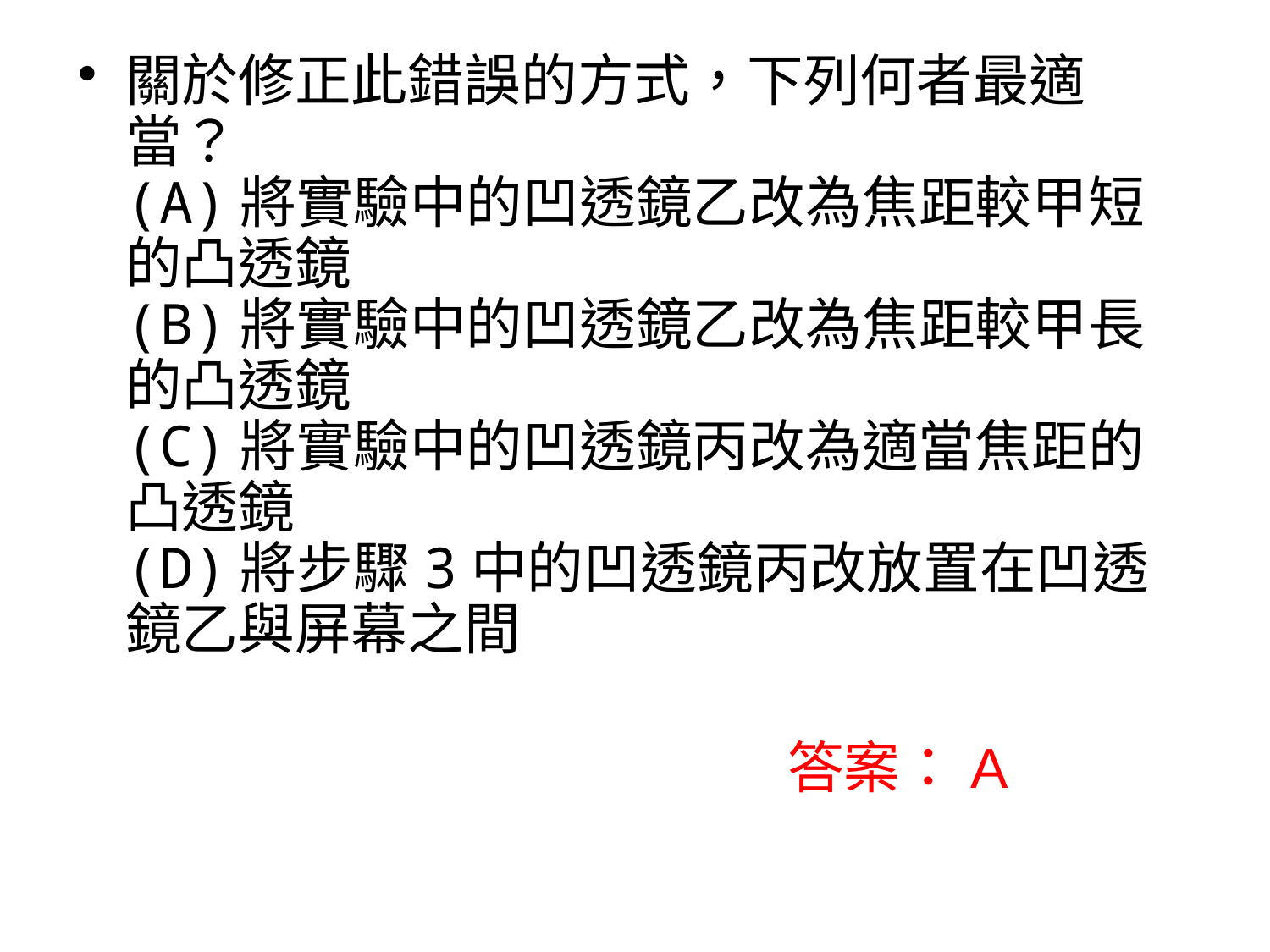

關於修正此錯誤的方式，下列何者最適當？
(A)將實驗中的凹透鏡乙改為焦距較甲短的凸透鏡
(B)將實驗中的凹透鏡乙改為焦距較甲長的凸透鏡
(C)將實驗中的凹透鏡丙改為適當焦距的凸透鏡
(D)將步驟3中的凹透鏡丙改放置在凹透鏡乙與屏幕之間
答案：A